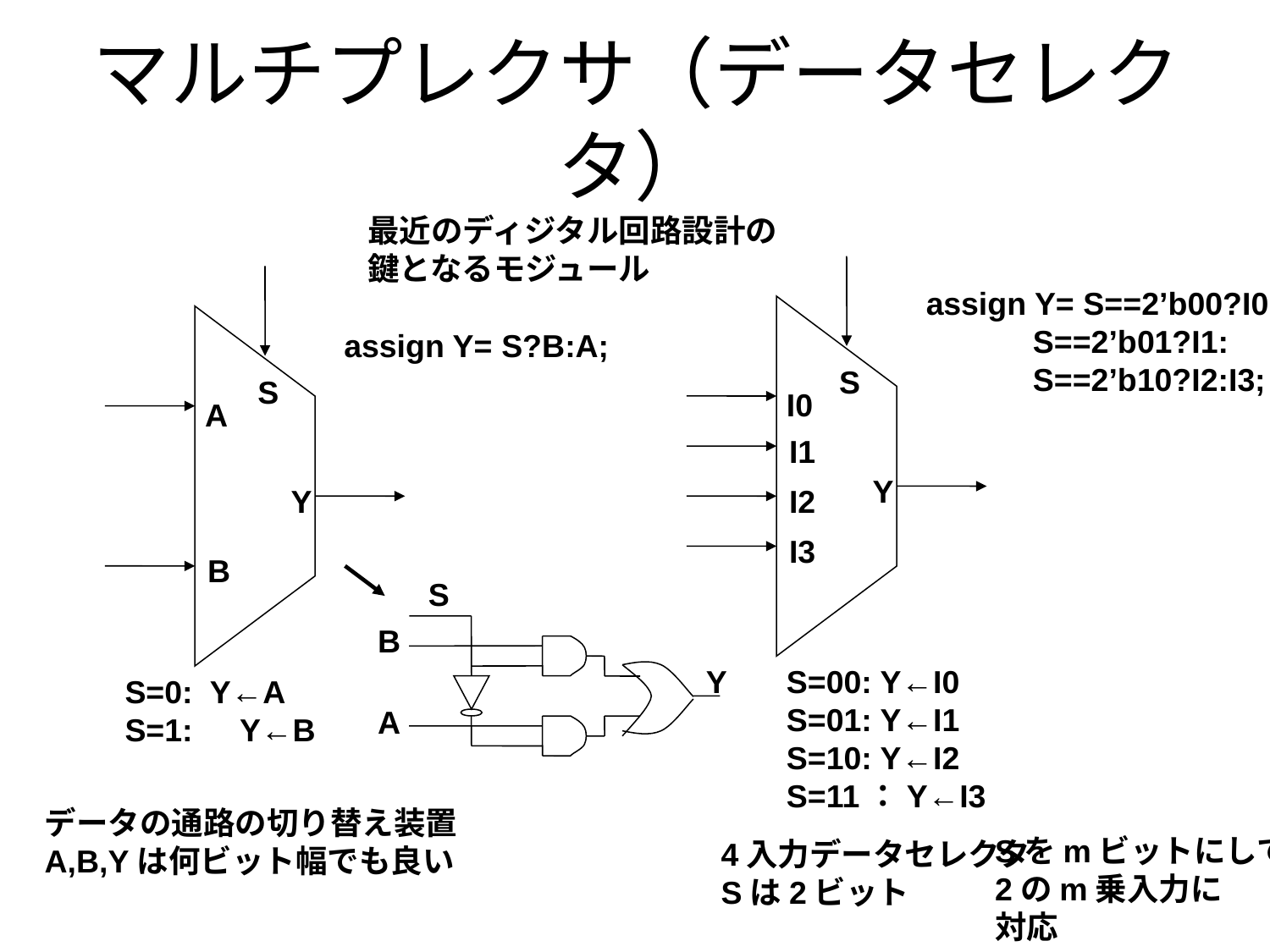

# マルチプレクサ（データセレクタ）
最近のディジタル回路設計の
鍵となるモジュール

assign Y= S==2’b00?I0
            S==2’b01?I1:
            S==2’b10?I2:I3;
assign Y= S?B:A;
S
S
I0
A

I1

Y
Y
I2

I3
B

S
B

Y

A

S=00: Y←I0
S=01: Y←I1
S=10: Y←I2
S=11：Y←I3
S=0:  Y←A
S=1:　Y←B
データの通路の切り替え装置
A,B,Yは何ビット幅でも良い
Sをmビットにして
2のm乗入力に
対応
4入力データセレクタ
Sは2ビット